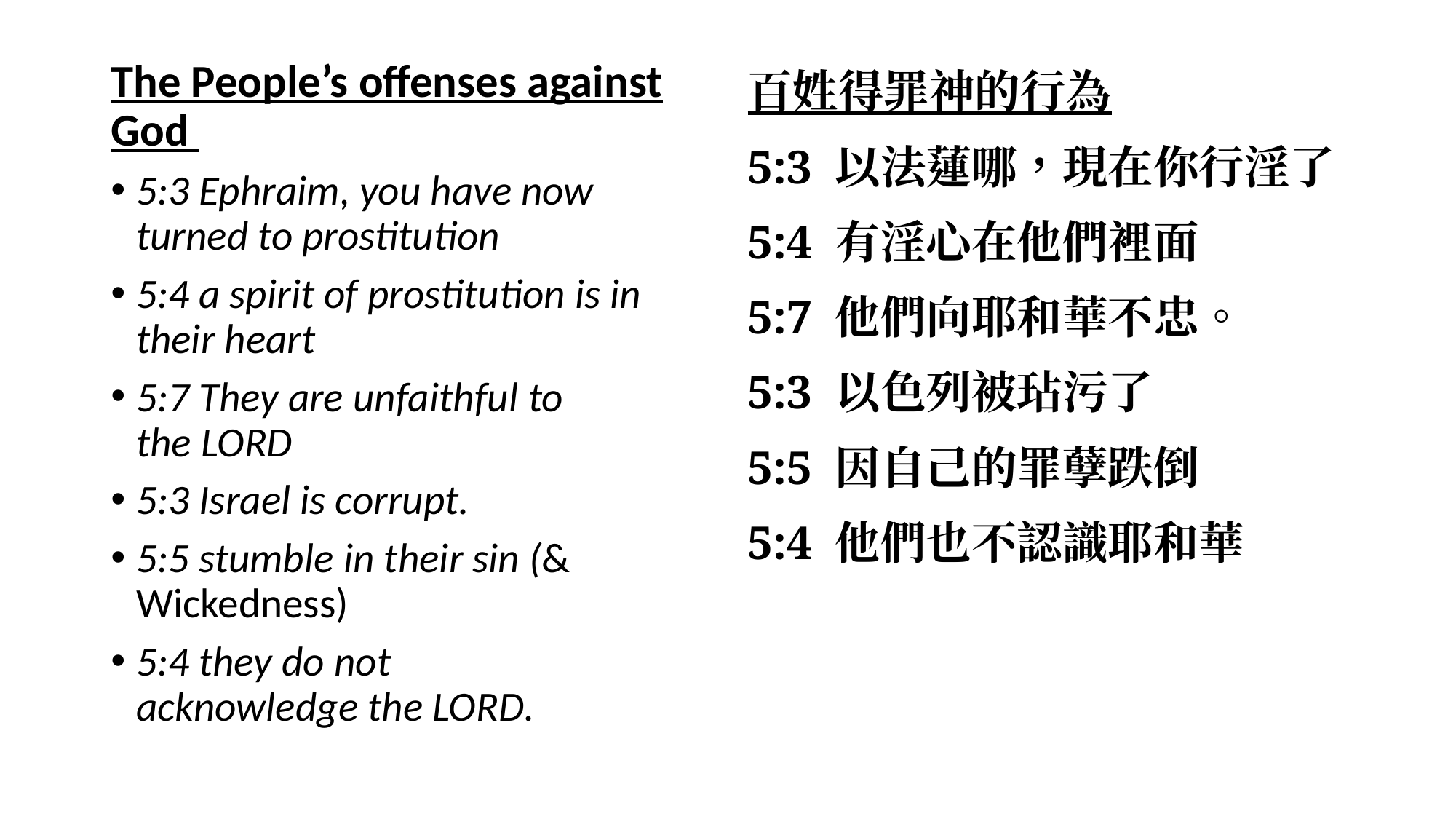

The People’s offenses against God
5:3 Ephraim, you have now turned to prostitution
5:4 a spirit of prostitution is in their heart
5:7 They are unfaithful to the Lord
5:3 Israel is corrupt.
5:5 stumble in their sin (& Wickedness)
5:4 they do not acknowledge the Lord.

百姓得罪神的行為
5:3 以法蓮哪，現在你行淫了
5:4 有淫心在他們裡面
5:7 他們向耶和華不忠。
5:3 以色列被玷污了
5:5 因自己的罪孽跌倒
5:4 他們也不認識耶和華